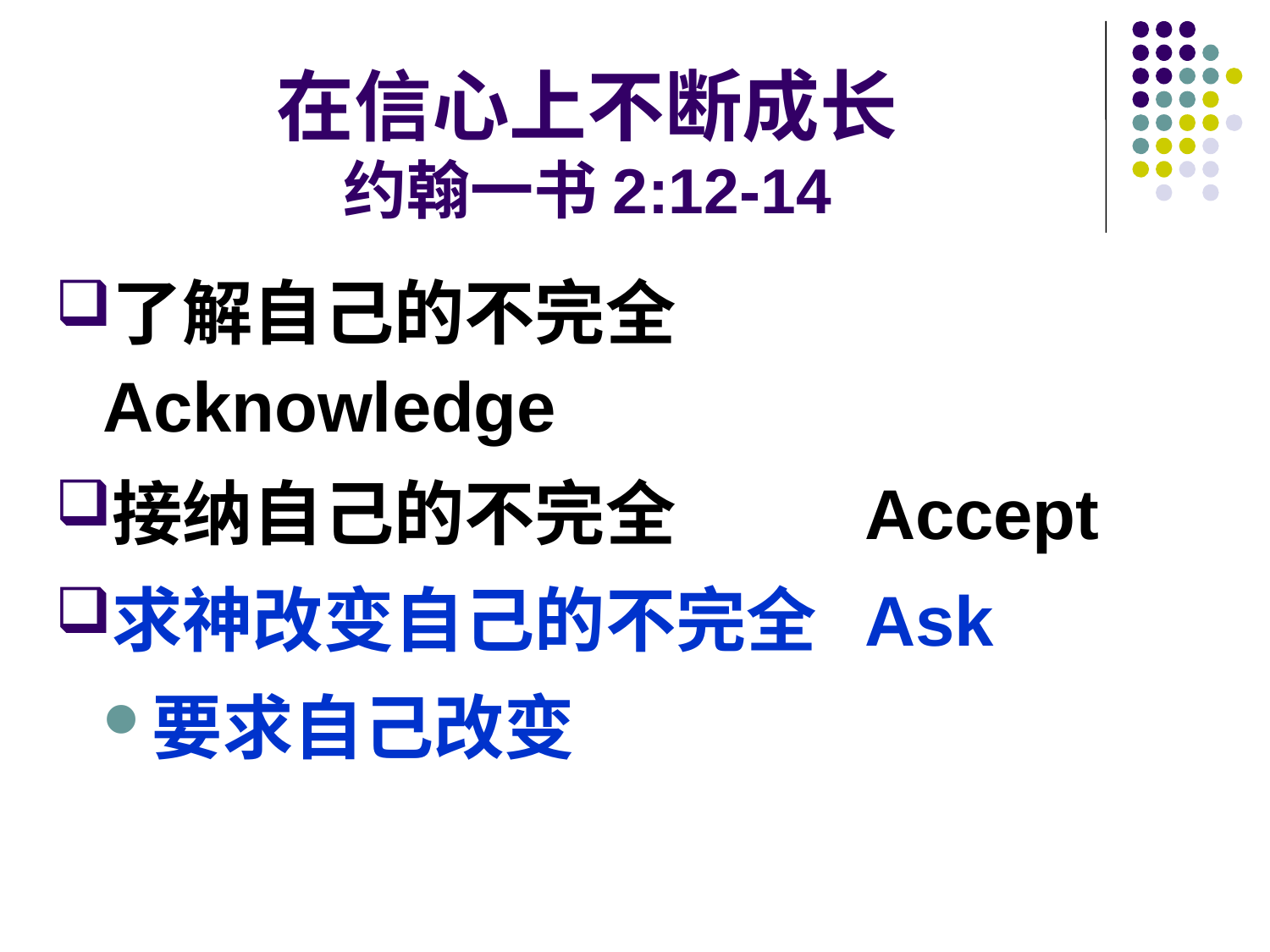

# 在信心上不断成长 约翰一书2:12-14
了解自己的不完全		Acknowledge
接纳自己的不完全		Accept
求神改变自己的不完全	Ask
要求自己改变